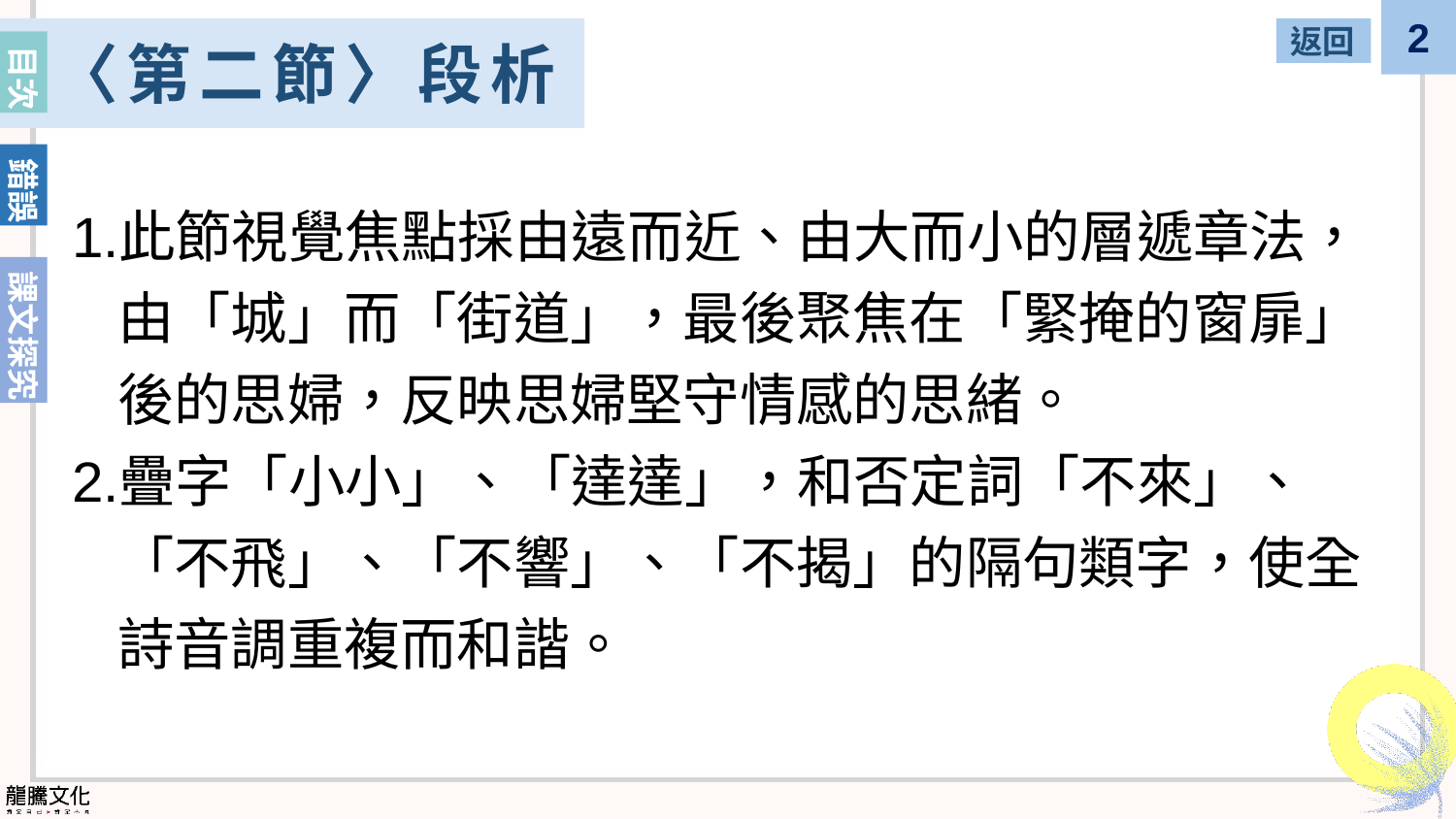

返回
〈第二節〉段析
目次
此節視覺焦點採由遠而近、由大而小的層遞章法，由「城」而「街道」，最後聚焦在「緊掩的窗扉」後的思婦，反映思婦堅守情感的思緒。
疊字「小小」、「達達」，和否定詞「不來」、 「不飛」、「不響」、「不揭」的隔句類字，使全詩音調重複而和諧。